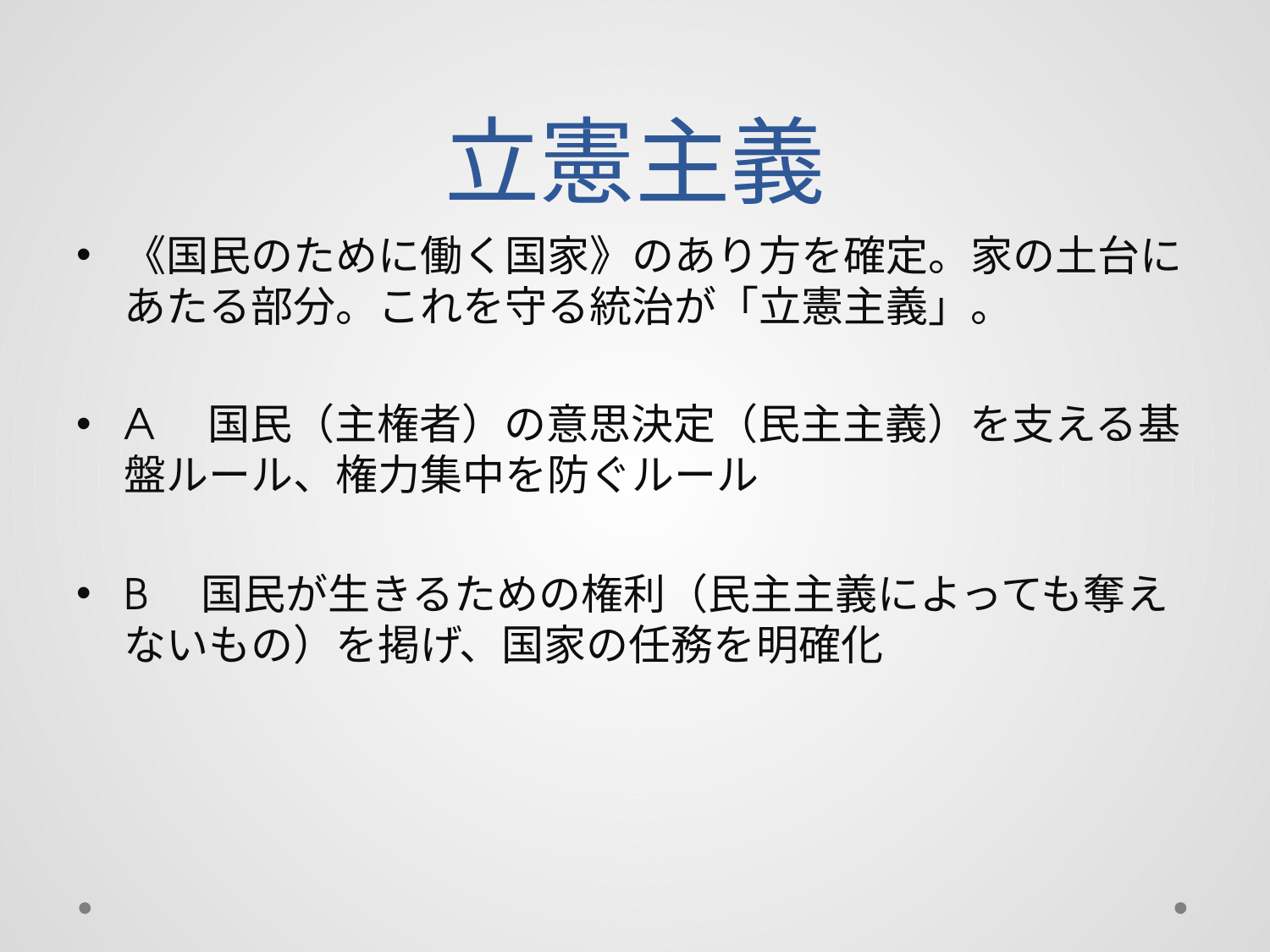

# 立憲主義
《国民のために働く国家》のあり方を確定。家の土台にあたる部分。これを守る統治が「立憲主義」。

A　国民（主権者）の意思決定（民主主義）を支える基盤ルール、権力集中を防ぐルール

B　国民が生きるための権利（民主主義によっても奪えないもの）を掲げ、国家の任務を明確化